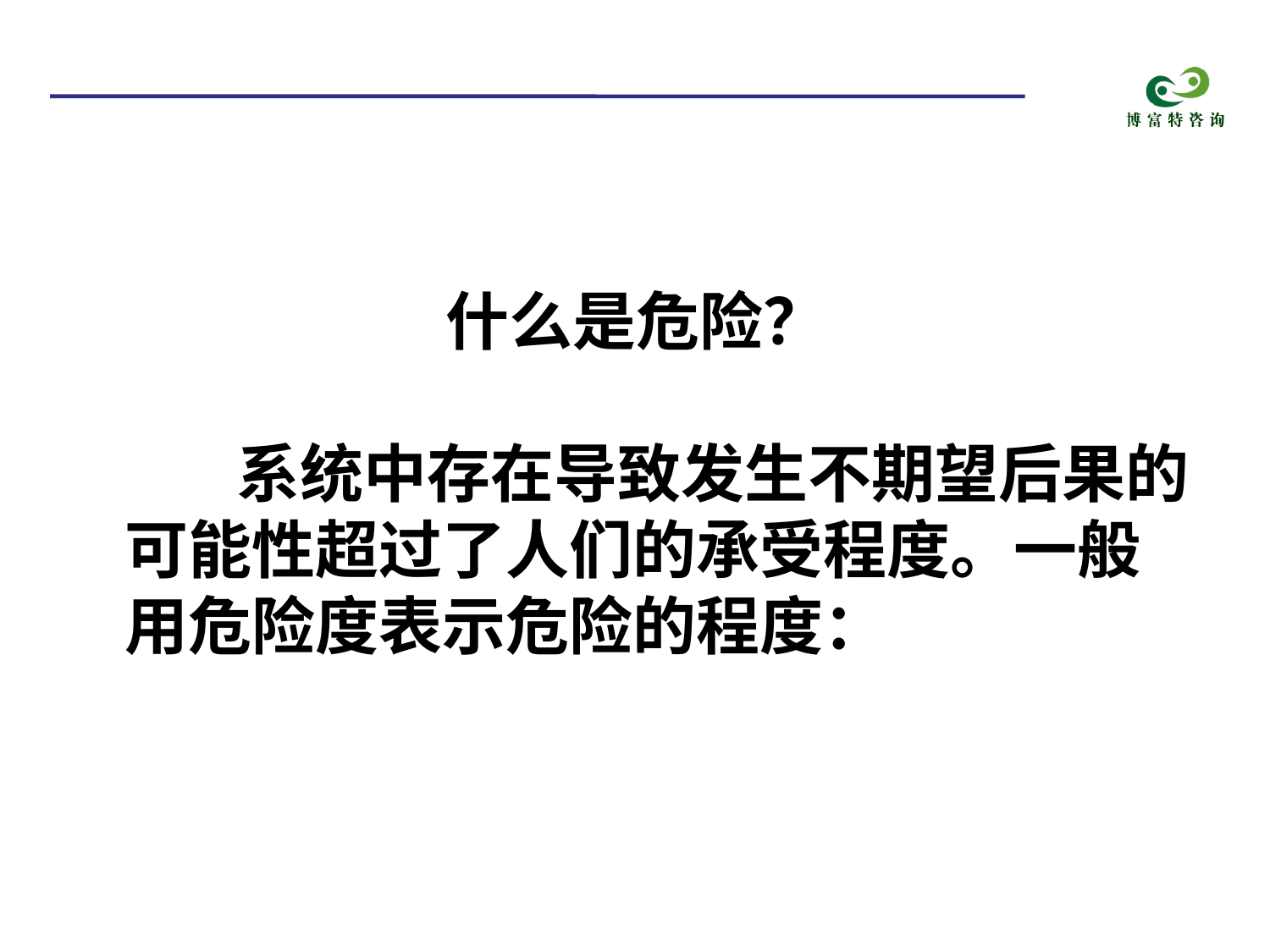

什么是危险？

          系统中存在导致发生不期望后果的可能性超过了人们的承受程度。一般用危险度表示危险的程度：